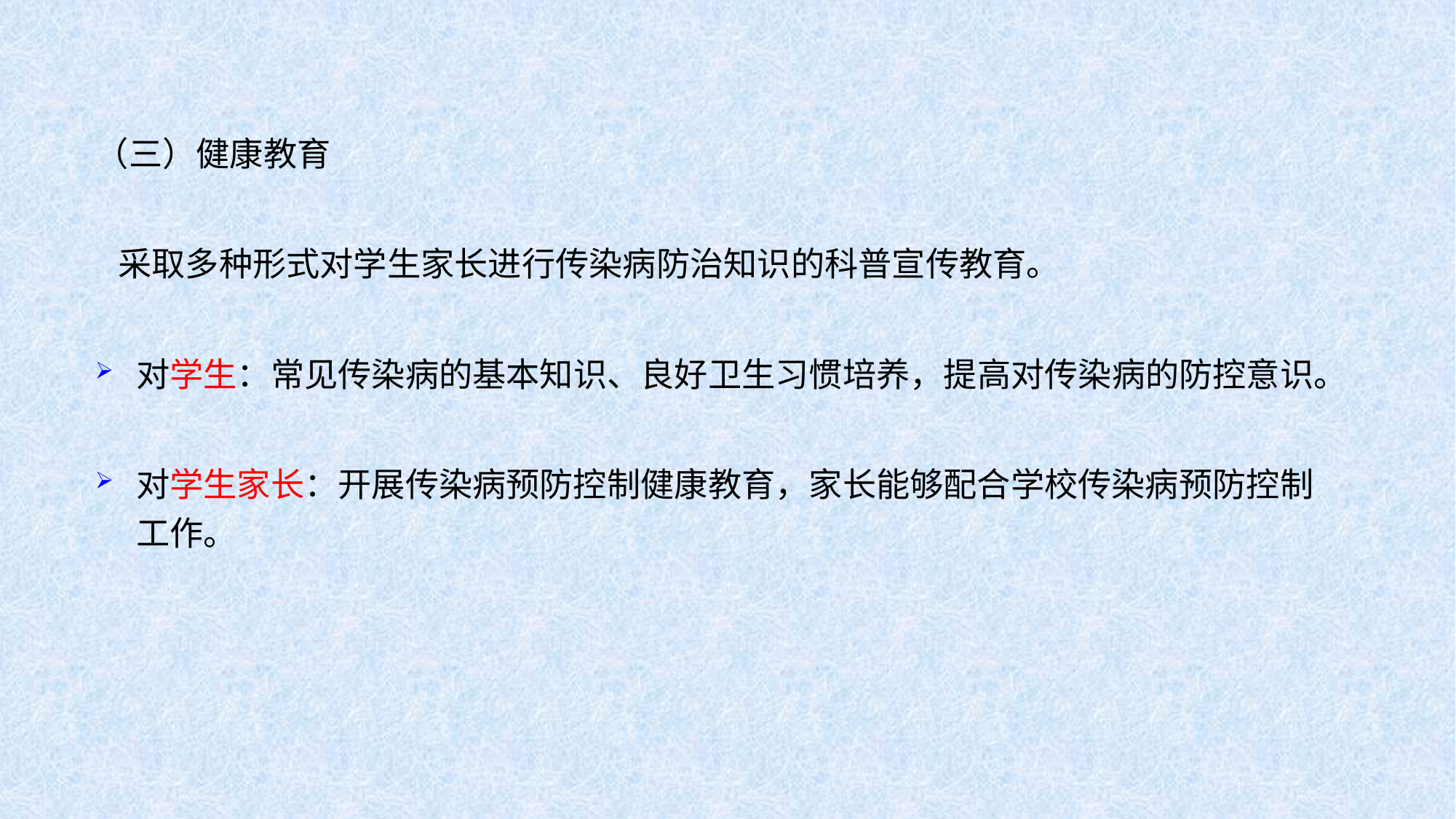

（三）健康教育

  采取多种形式对学生家长进行传染病防治知识的科普宣传教育。

对学生：常见传染病的基本知识、良好卫生习惯培养，提高对传染病的防控意识。

对学生家长：开展传染病预防控制健康教育，家长能够配合学校传染病预防控制工作。